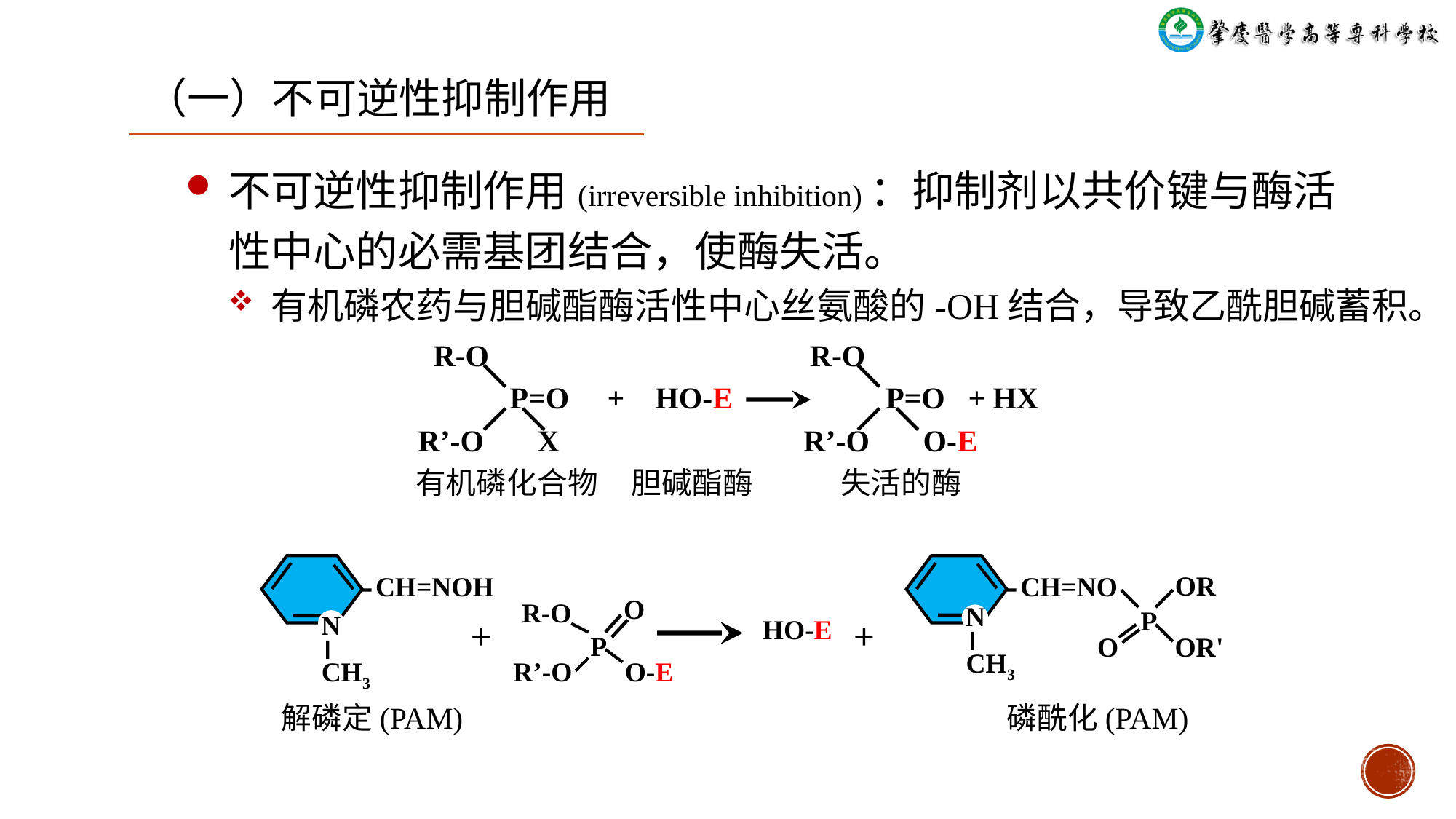

（一）不可逆性抑制作用
不可逆性抑制作用(irreversible inhibition)：抑制剂以共价键与酶活性中心的必需基团结合，使酶失活。
有机磷农药与胆碱酯酶活性中心丝氨酸的-OH结合，导致乙酰胆碱蓄积。
      R-O                                          R-O
                P=O     +    HO-E                    P=O   + HX
    R’-O       X                                R’-O       O-E
   有机磷化合物     胆碱酯酶             失活的酶

OR

CH=NOH
CH=NO
O
R-O

P
R’-O

O-E

N
P

N
HO-E

+
+

O

OR'

CH3
CH3
解磷定(PAM)
磷酰化(PAM)